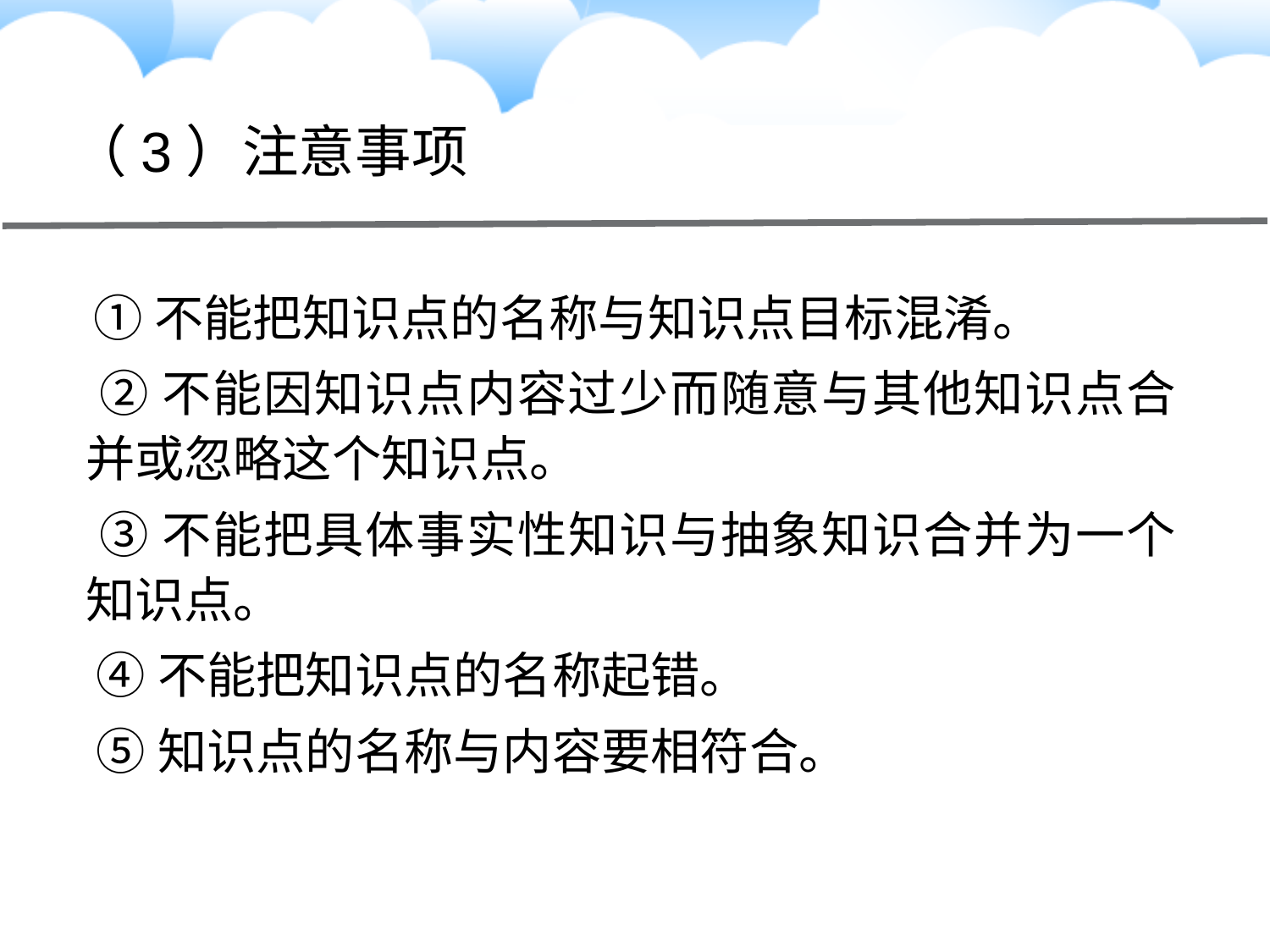

# （3）注意事项
 ①不能把知识点的名称与知识点目标混淆。
 ②不能因知识点内容过少而随意与其他知识点合并或忽略这个知识点。
 ③不能把具体事实性知识与抽象知识合并为一个知识点。
 ④不能把知识点的名称起错。
 ⑤知识点的名称与内容要相符合。